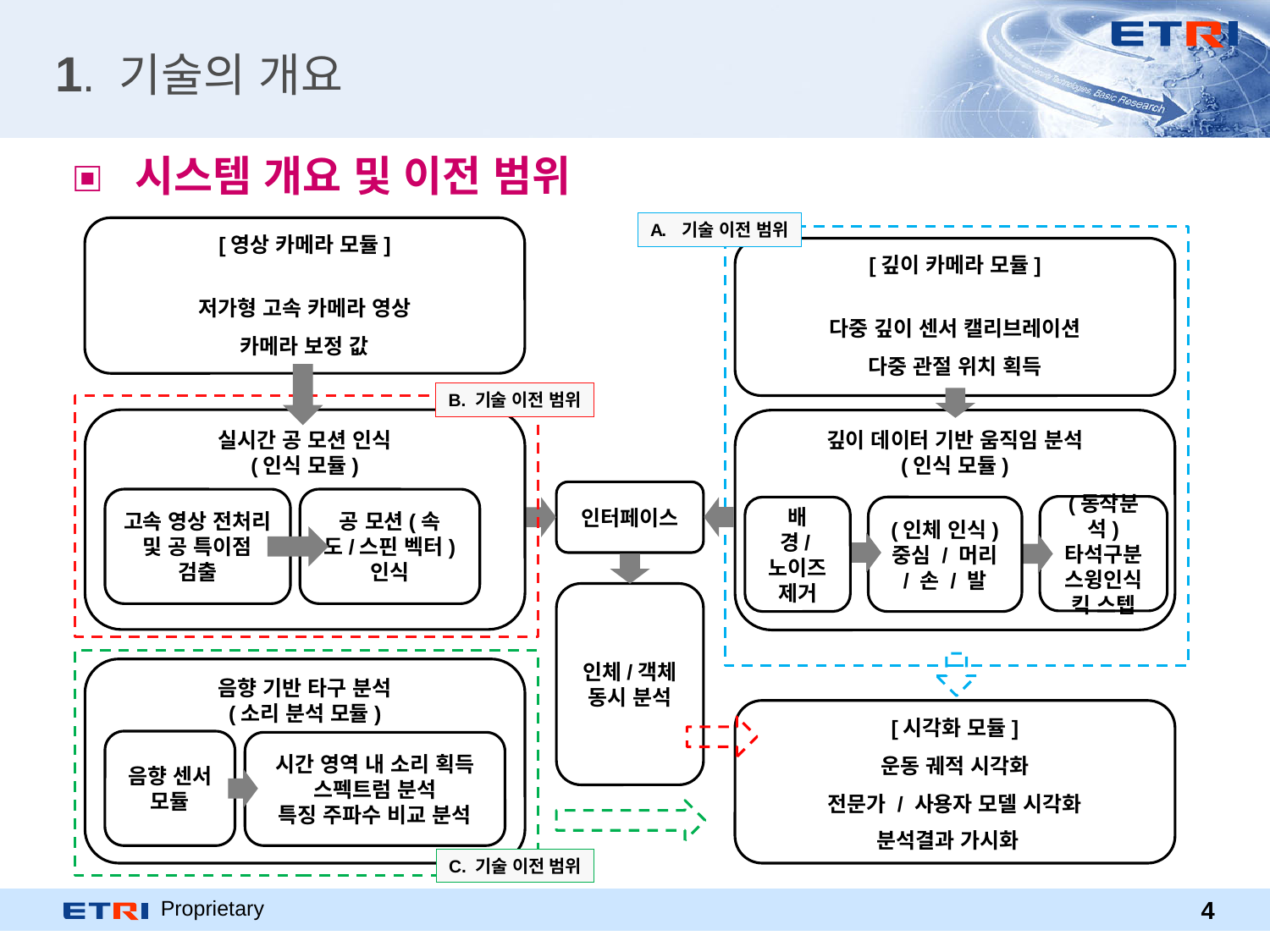

# 1. 기술의 개요
 시스템 개요 및 이전 범위
기술 이전 범위
[영상 카메라 모듈]

저가형 고속 카메라 영상
카메라 보정 값

[깊이 카메라 모듈]

다중 깊이 센서 캘리브레이션
다중 관절 위치 획득

B. 기술 이전 범위

실시간 공 모션 인식
(인식 모듈)
깊이 데이터 기반 움직임 분석
(인식 모듈)
인터페이스
고속 영상 전처리 및 공 특이점 검출
공 모션(속도/스핀 벡터) 인식
(동작분석)
타석구분
스윙인식
킥 스텝
배경/노이즈 제거
(인체 인식)
중심 / 머리 / 손 / 발

인체/객체
동시 분석

음향 기반 타구 분석
(소리 분석 모듈)
[시각화 모듈]
운동 궤적 시각화
전문가 / 사용자 모델 시각화

음향 센서 모듈
시간 영역 내 소리 획득
스펙트럼 분석
특징 주파수 비교 분석

분석결과 가시화
C. 기술 이전 범위
4